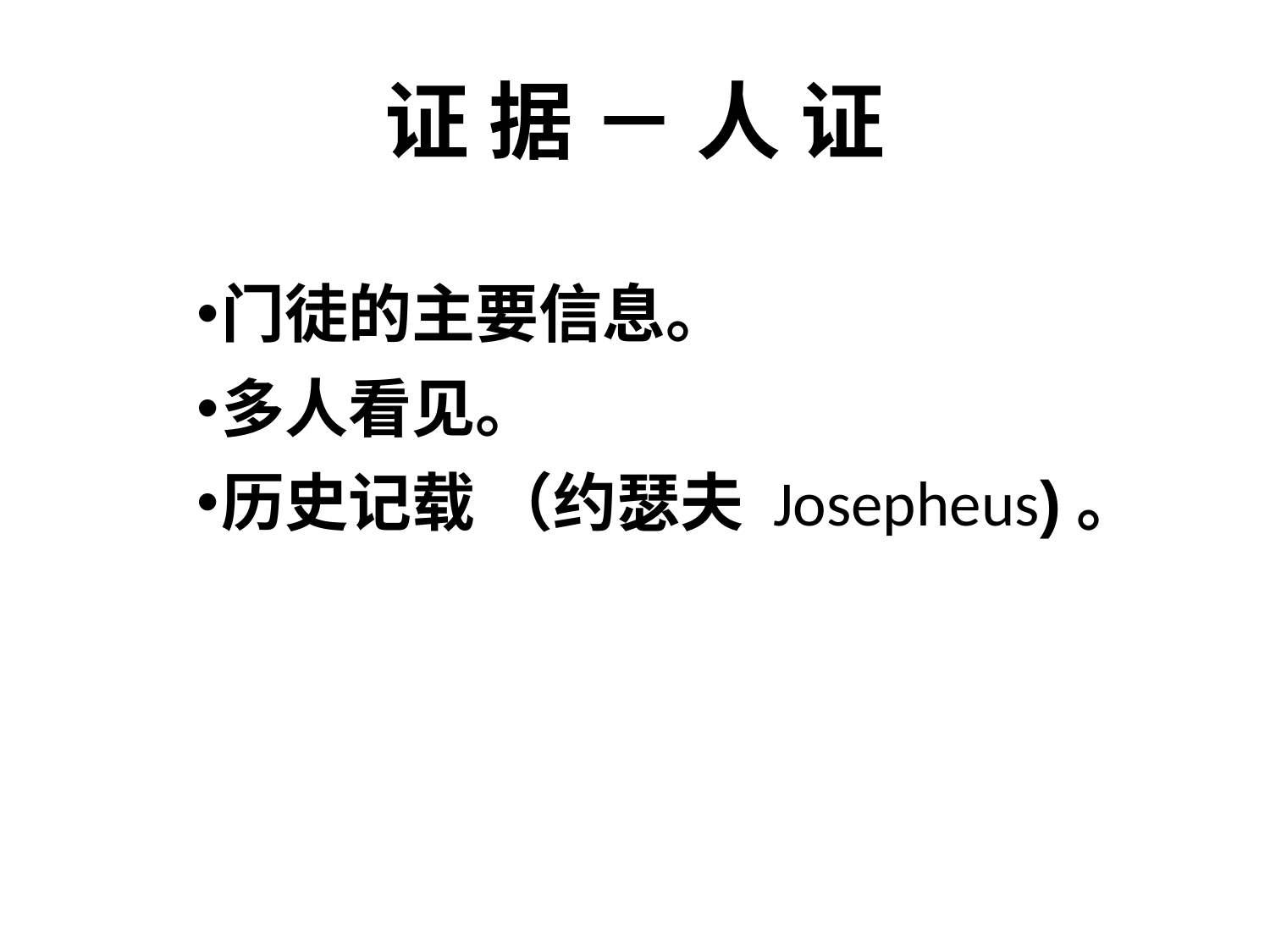

# 证 据 － 人 证
门徒的主要信息。
多人看见。
历史记载 （约瑟夫 Josepheus)。